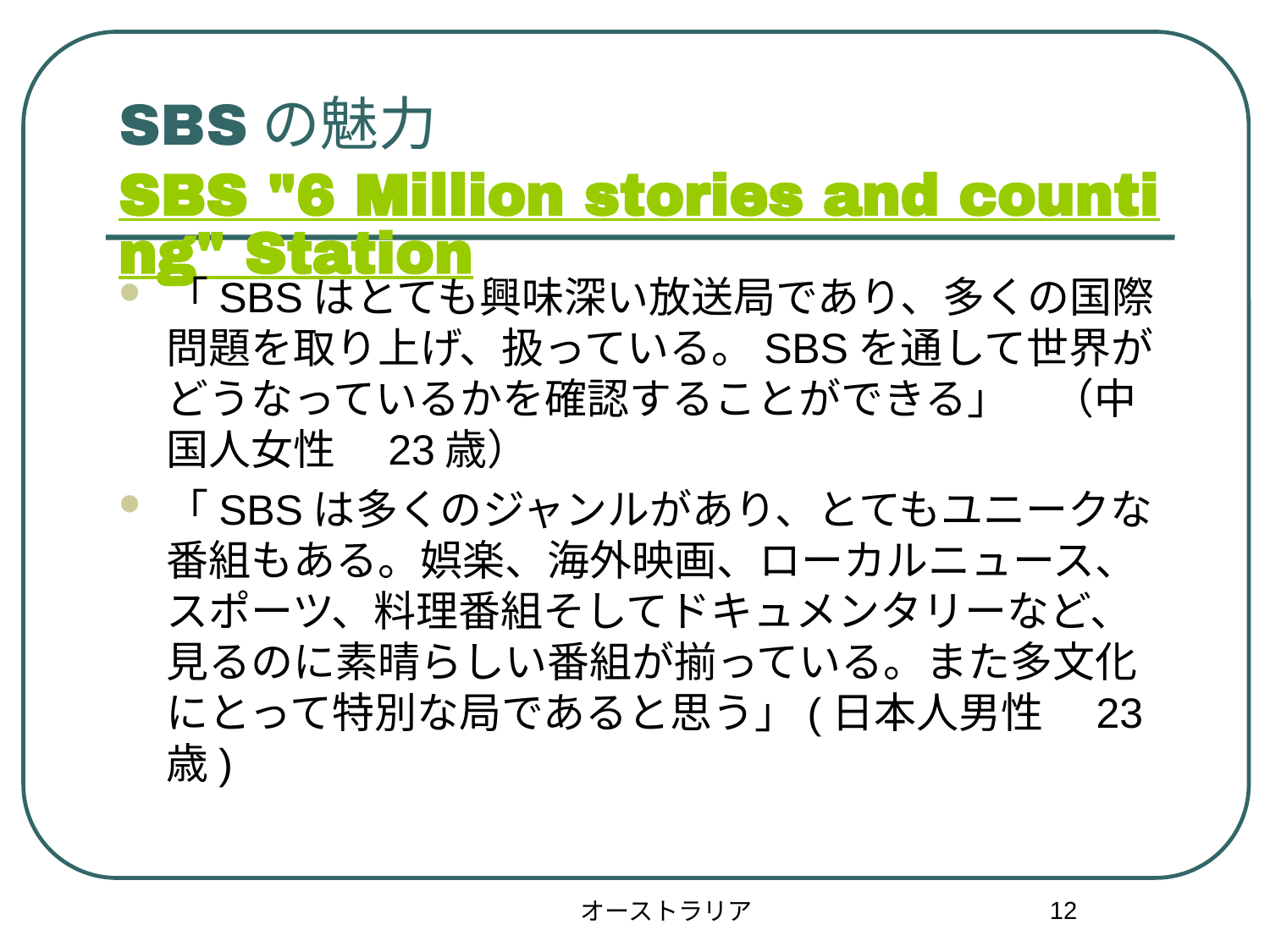

# SBSの魅力SBS "6 Million stories and counting" Station
「SBSはとても興味深い放送局であり、多くの国際問題を取り上げ、扱っている。SBSを通して世界がどうなっているかを確認することができる」　（中国人女性　23歳）
「SBSは多くのジャンルがあり、とてもユニークな番組もある。娯楽、海外映画、ローカルニュース、スポーツ、料理番組そしてドキュメンタリーなど、見るのに素晴らしい番組が揃っている。また多文化にとって特別な局であると思う」(日本人男性　23歳)

12
オーストラリア